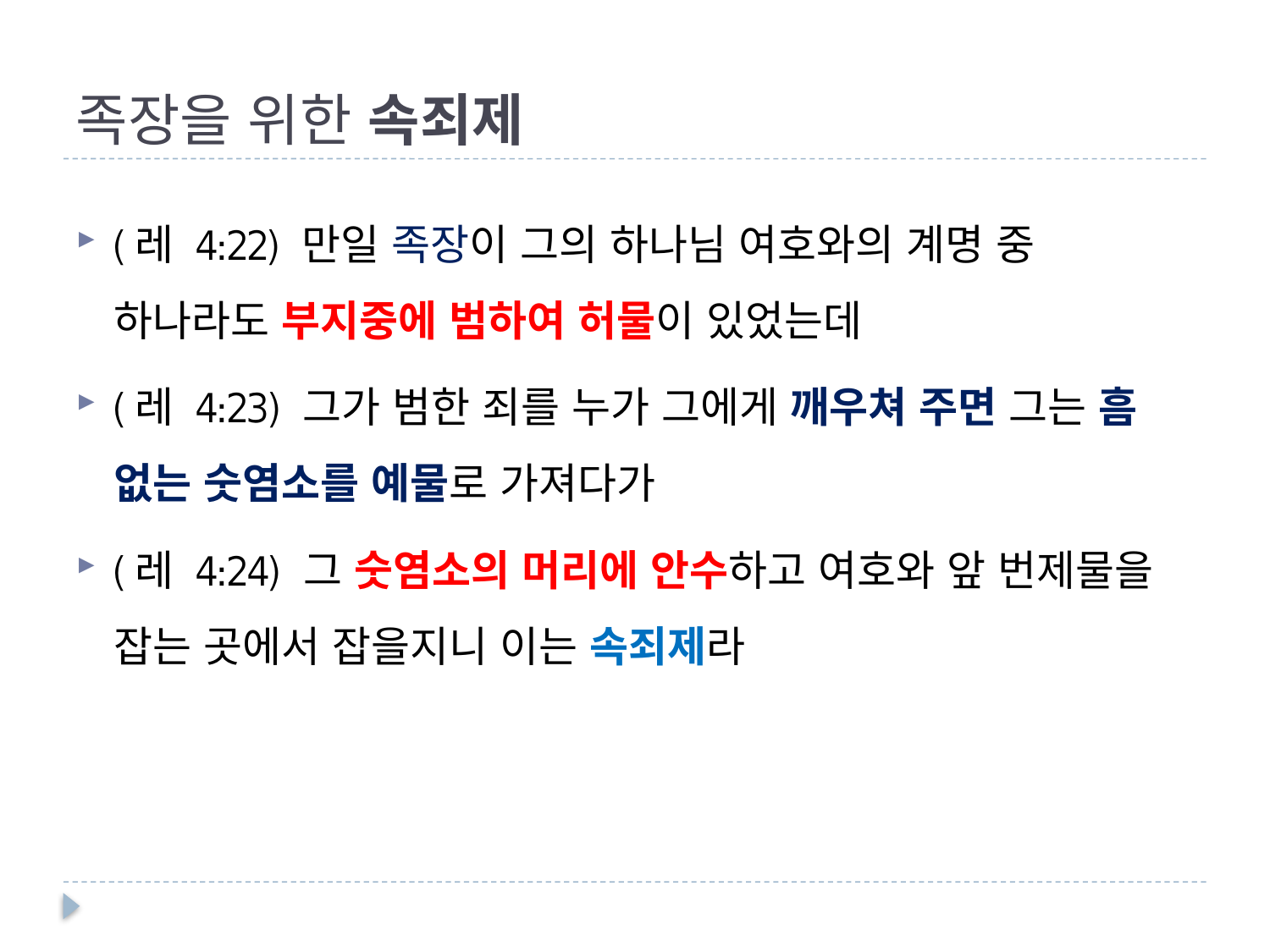

# 족장을 위한 속죄제
(레 4:22) 만일 족장이 그의 하나님 여호와의 계명 중 하나라도 부지중에 범하여 허물이 있었는데
(레 4:23) 그가 범한 죄를 누가 그에게 깨우쳐 주면 그는 흠 없는 숫염소를 예물로 가져다가
(레 4:24) 그 숫염소의 머리에 안수하고 여호와 앞 번제물을 잡는 곳에서 잡을지니 이는 속죄제라